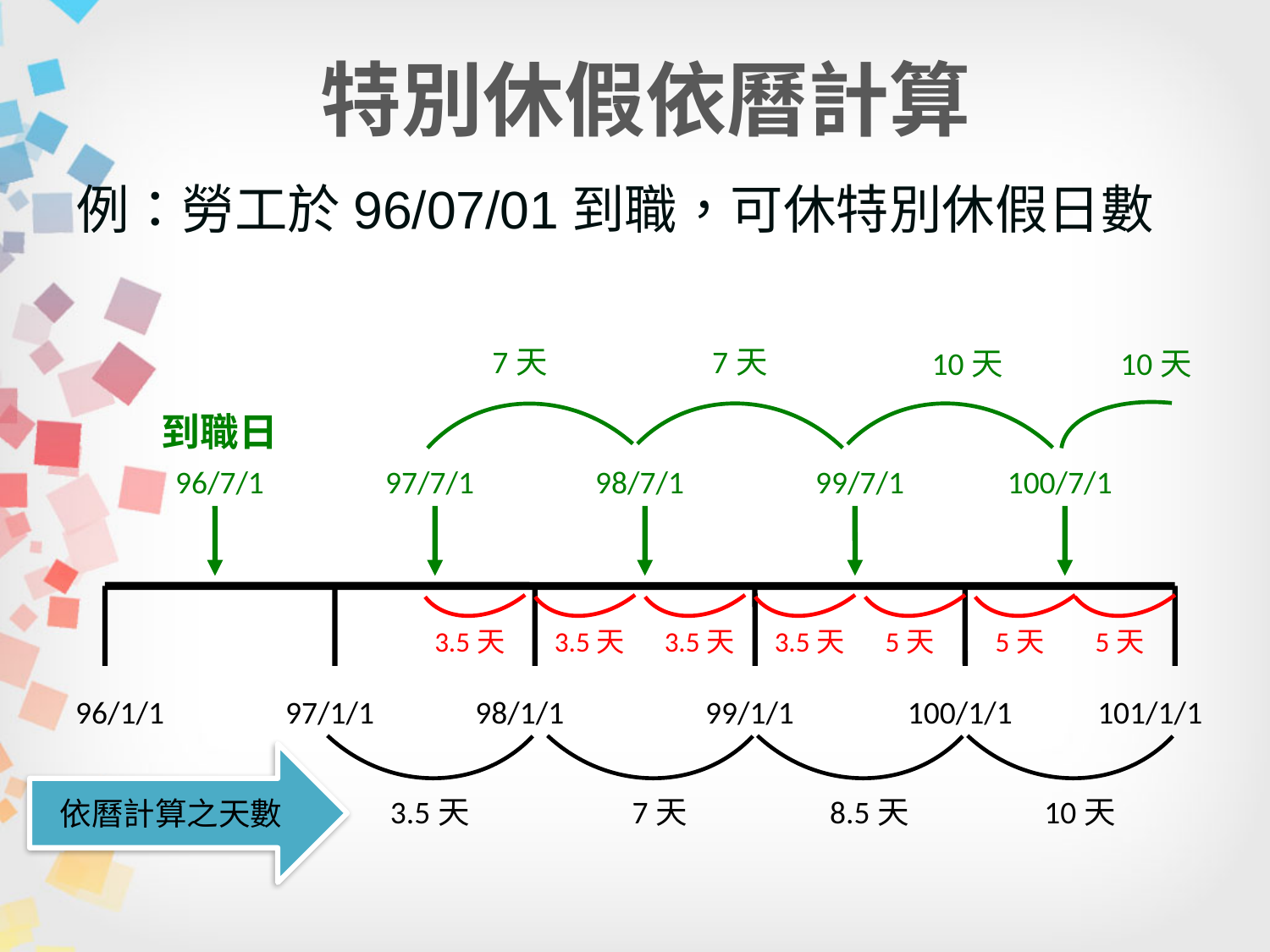

# 特別休假依曆計算
例：勞工於96/07/01到職，可休特別休假日數

7天
7天
10天
10天

到職日

96/7/1
97/7/1
98/7/1
99/7/1
100/7/1

3.5天
3.5天
3.5天
3.5天
5天
5天
5天

96/1/1
97/1/1
98/1/1
99/1/1
100/1/1
101/1/1
依曆計算之天數
3.5天
7天
8.5天
10天